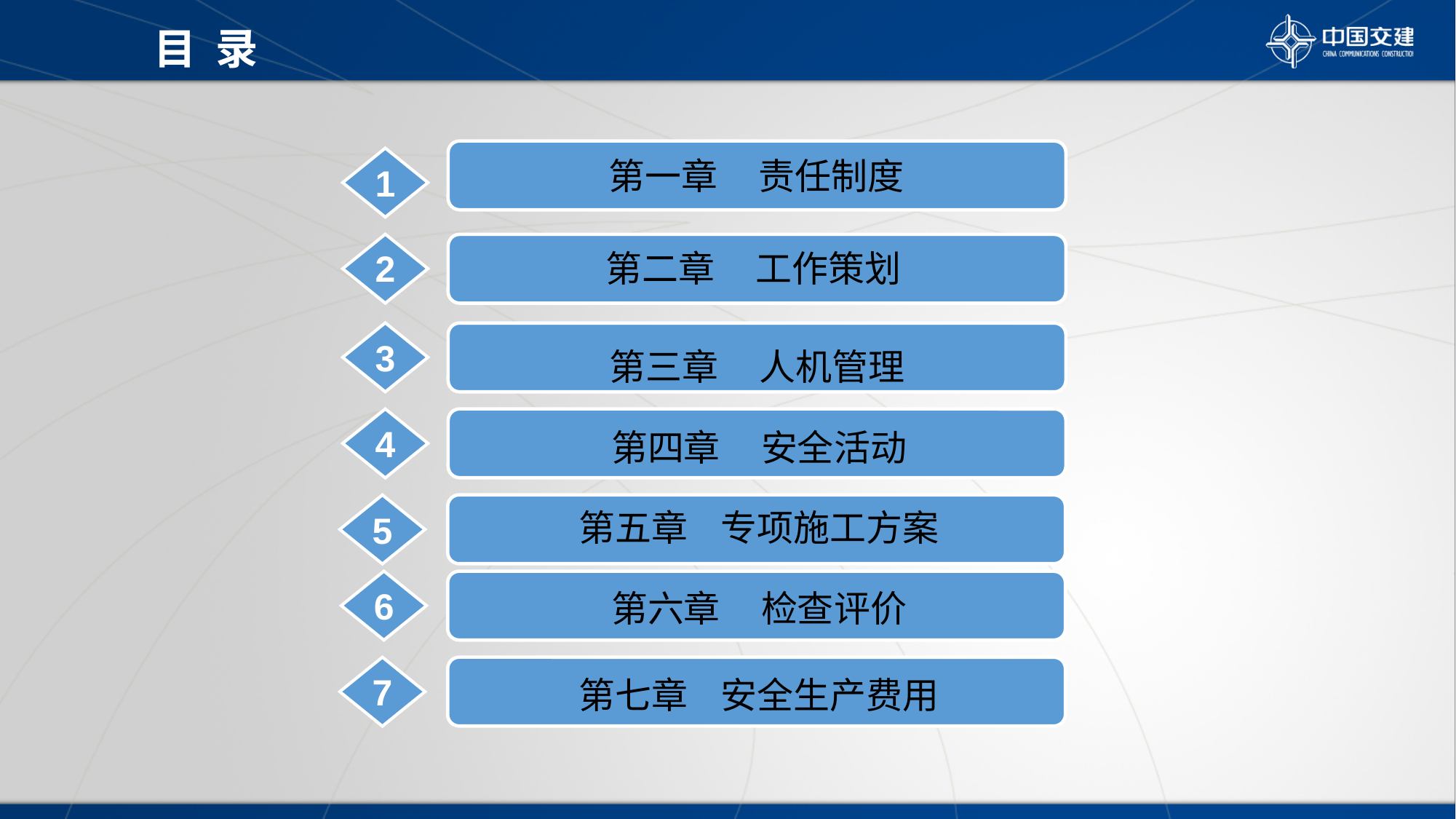

目  录

第一章     责任制度
1

2
第二章     工作策划

3
第三章     人机管理

4
第四章     安全活动

第五章    专项施工方案

5

6
第六章     检查评价

7
第七章    安全生产费用